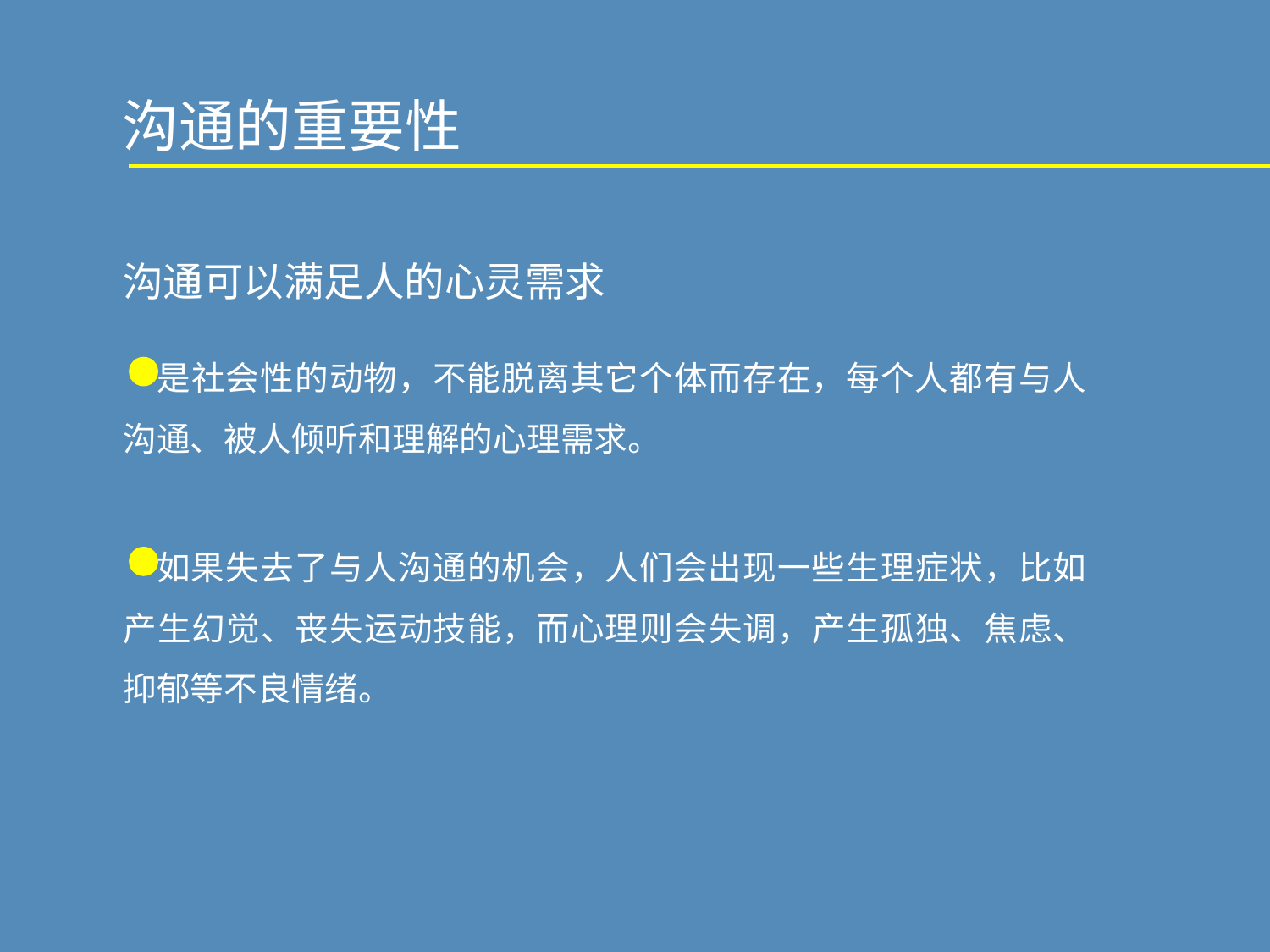

# 沟通的重要性
沟通可以满足人的心灵需求

   是社会性的动物，不能脱离其它个体而存在，每个人都有与人沟通、被人倾听和理解的心理需求。

   如果失去了与人沟通的机会，人们会出现一些生理症状，比如产生幻觉、丧失运动技能，而心理则会失调，产生孤独、焦虑、抑郁等不良情绪。